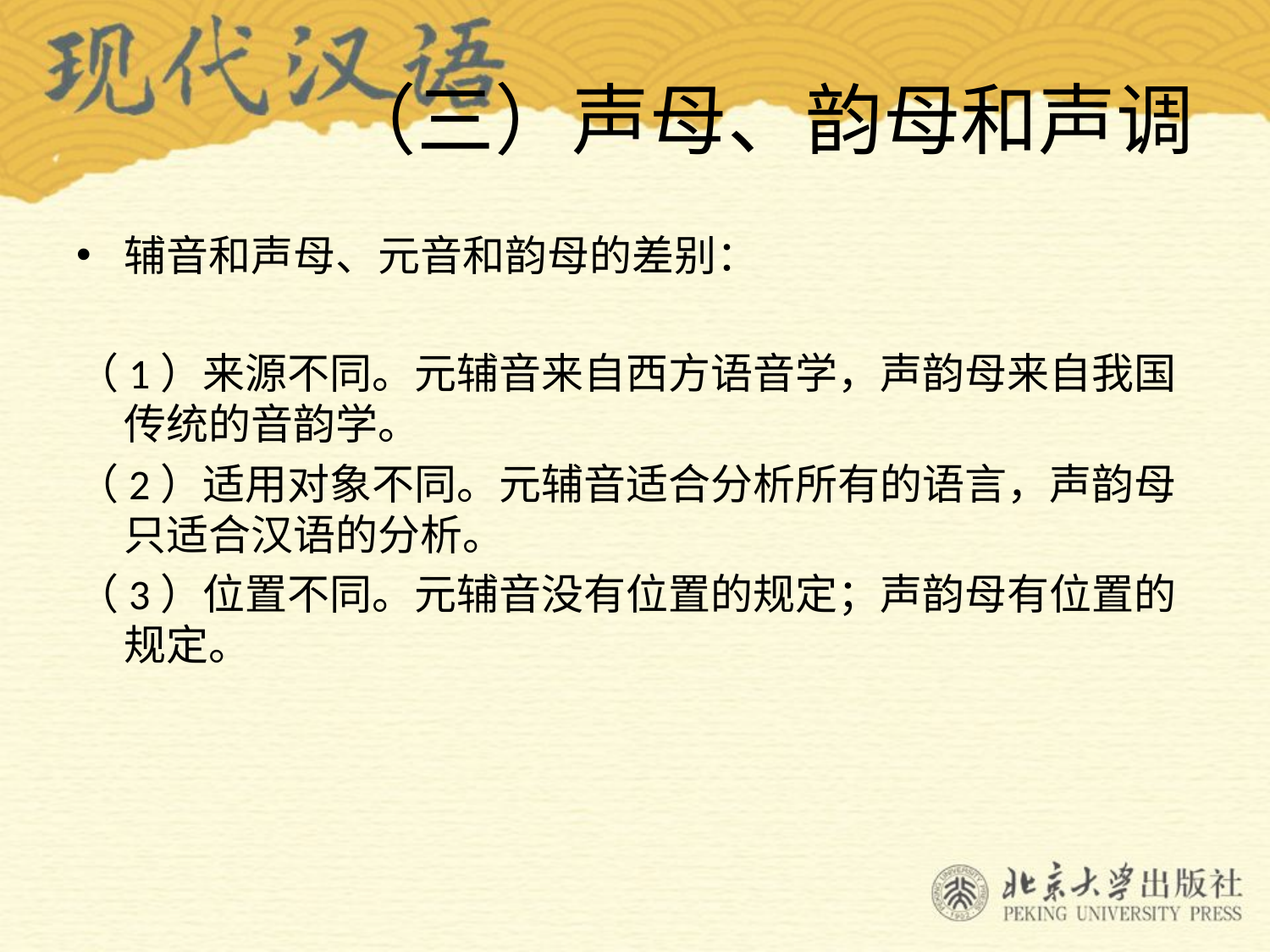

# （三）声母、韵母和声调
辅音和声母、元音和韵母的差别：

（1）来源不同。元辅音来自西方语音学，声韵母来自我国传统的音韵学。
（2）适用对象不同。元辅音适合分析所有的语言，声韵母只适合汉语的分析。
（3）位置不同。元辅音没有位置的规定；声韵母有位置的规定。